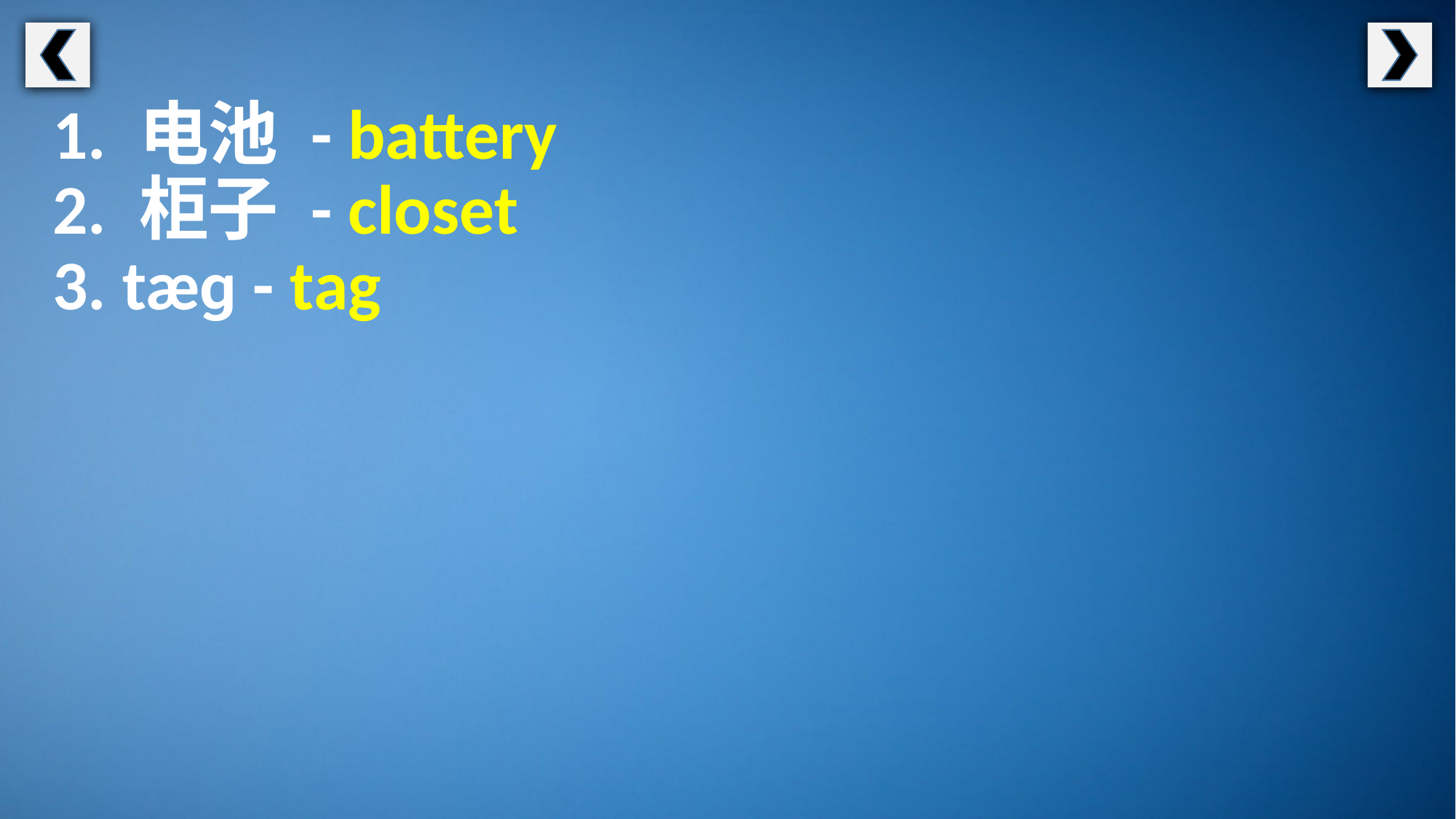

1. 电池 - battery
2. 柜子 - closet
3. tæɡ - tag